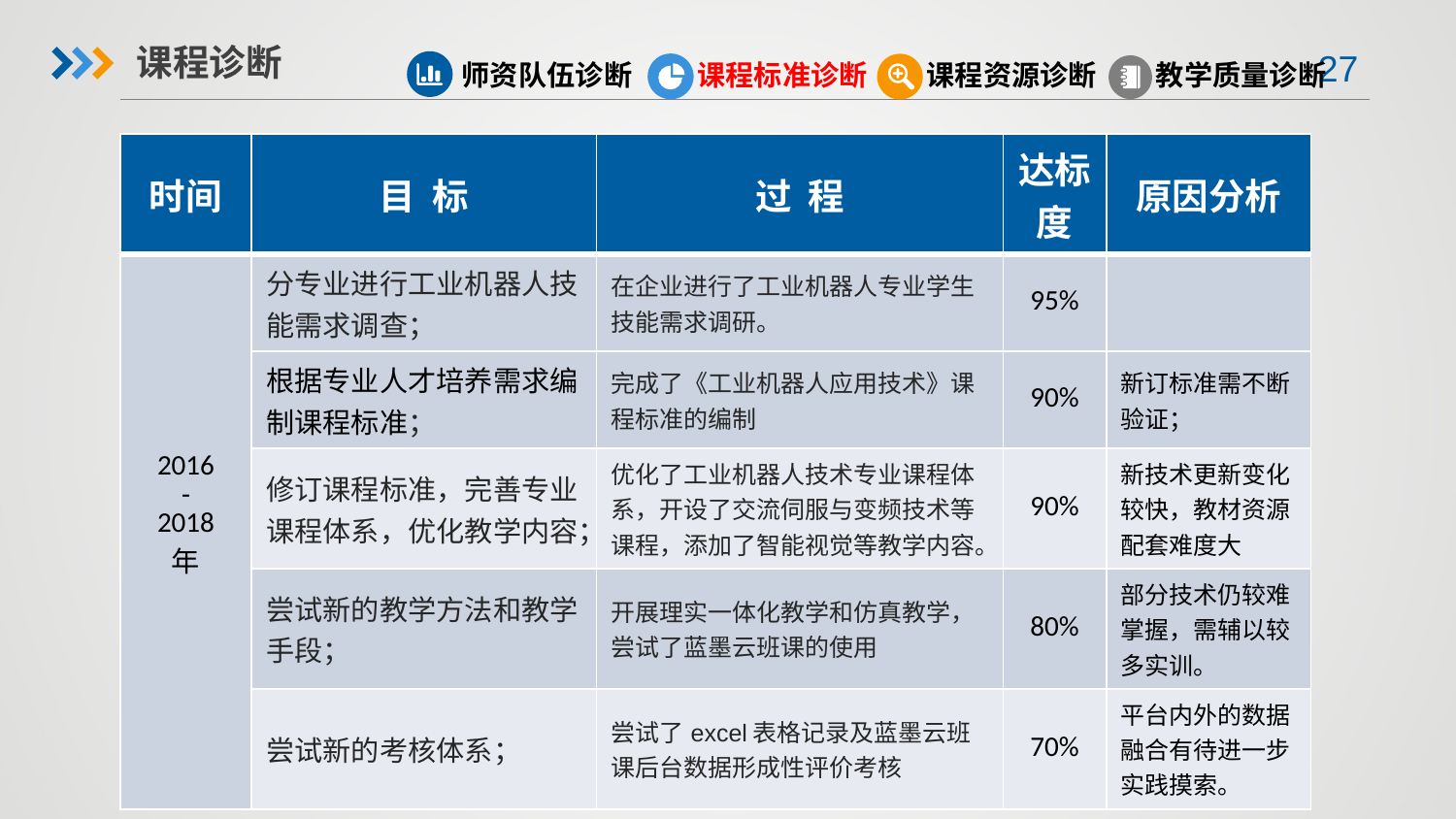

课程诊断
课程标准诊断
师资队伍诊断
课程资源诊断
教学质量诊断

| 时间 | 目 标 | 过 程 | 达标度 | 原因分析 |
| --- | --- | --- | --- | --- |
| 2016 - 2018 年 | 分专业进行工业机器人技能需求调查； | 在企业进行了工业机器人专业学生技能需求调研。 | 95% |  |
|  | 根据专业人才培养需求编制课程标准； | 完成了《工业机器人应用技术》课程标准的编制 | 90% | 新订标准需不断验证； |
|  | 修订课程标准，完善专业课程体系，优化教学内容； | 优化了工业机器人技术专业课程体系，开设了交流伺服与变频技术等课程，添加了智能视觉等教学内容。 | 90% | 新技术更新变化较快，教材资源配套难度大 |
|  | 尝试新的教学方法和教学手段； | 开展理实一体化教学和仿真教学，尝试了蓝墨云班课的使用 | 80% | 部分技术仍较难掌握，需辅以较多实训。 |
|  | 尝试新的考核体系； | 尝试了excel表格记录及蓝墨云班课后台数据形成性评价考核 | 70% | 平台内外的数据融合有待进一步实践摸索。 |